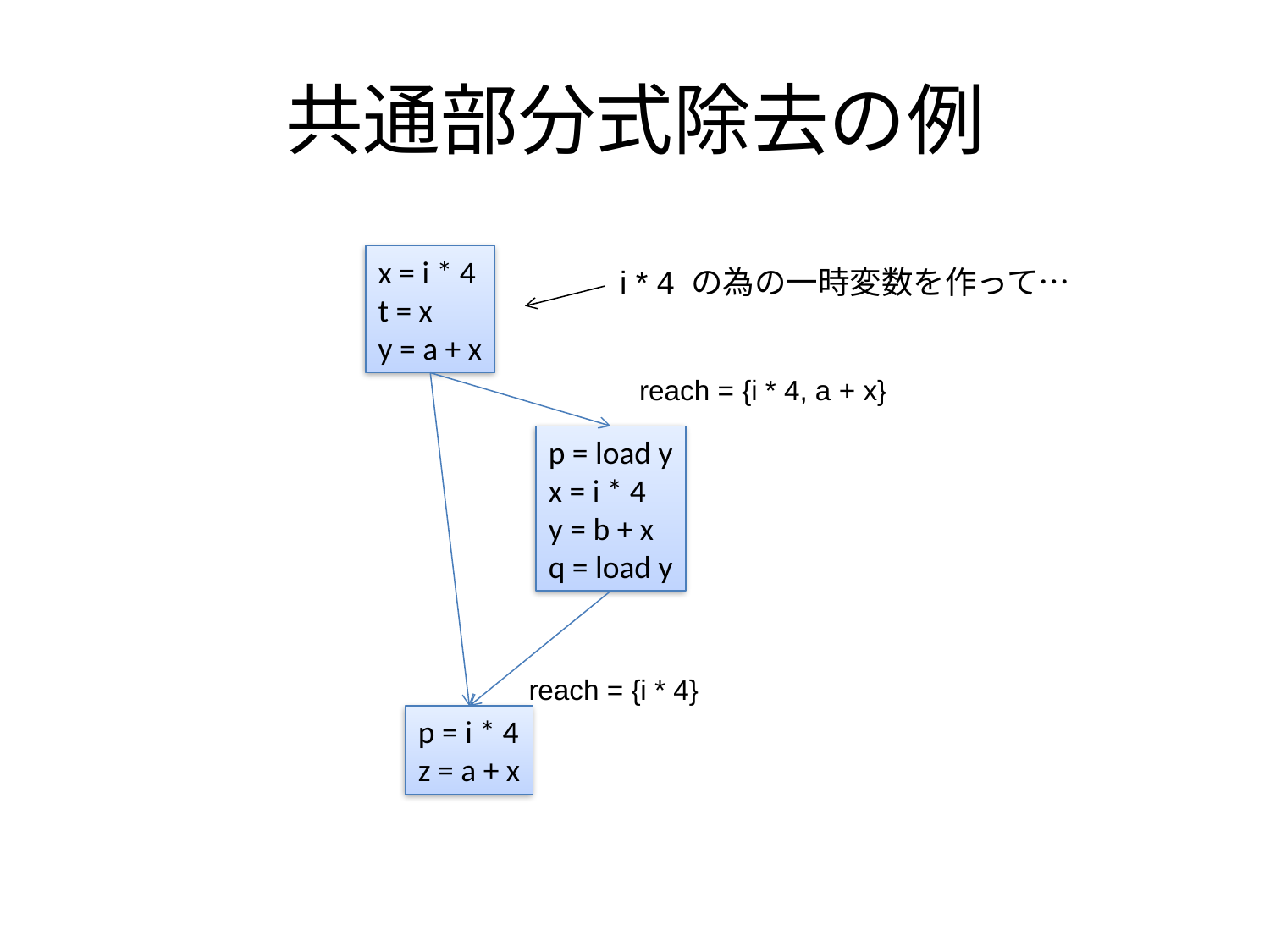

# 共通部分式除去の例
x = i * 4
t = x
y = a + x
i * 4 の為の一時変数を作って…
reach = {i * 4, a + x}
p = load y
x = i * 4
y = b + x
q = load y
reach = {i * 4}
p = i * 4
z = a + x